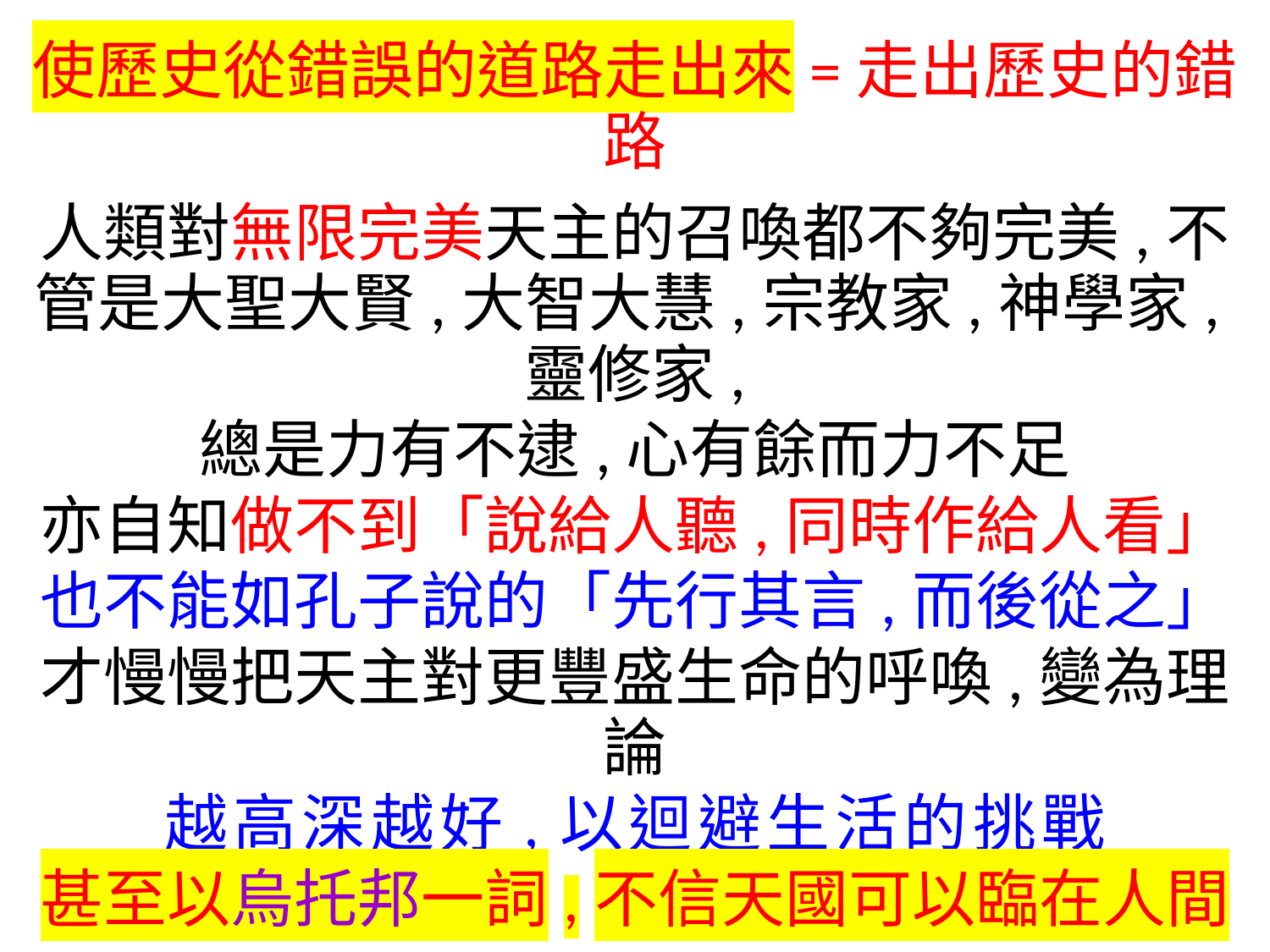

使歷史從錯誤的道路走出來=走出歷史的錯路
人類對無限完美天主的召喚都不夠完美,不管是大聖大賢,大智大慧,宗教家,神學家,靈修家,
總是力有不逮,心有餘而力不足
亦自知做不到「說給人聽,同時作給人看」
也不能如孔子說的「先行其言,而後從之」
才慢慢把天主對更豐盛生命的呼喚,變為理論
越高深越好,以迴避生活的挑戰
甚至以烏托邦一詞,不信天國可以臨在人間
希臘拉丁西方文化重理,中華文化重情
兩者互動雙翼齊飛,才能更準確的明白聖經